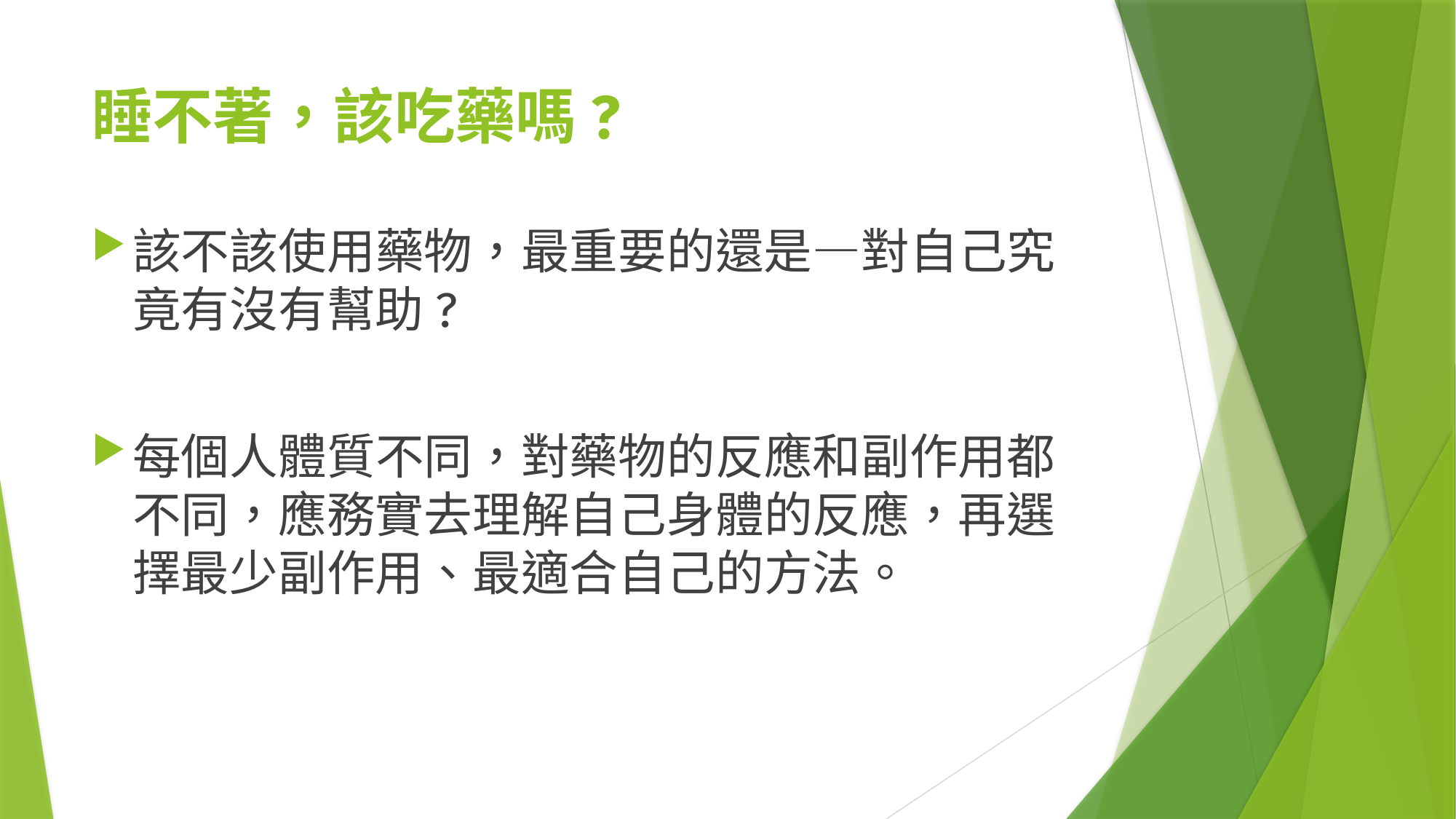

# 睡不著，該吃藥嗎?
該不該使用藥物，最重要的還是—對自己究竟有沒有幫助?

每個人體質不同，對藥物的反應和副作用都不同，應務實去理解自己身體的反應，再選擇最少副作用、最適合自己的方法。